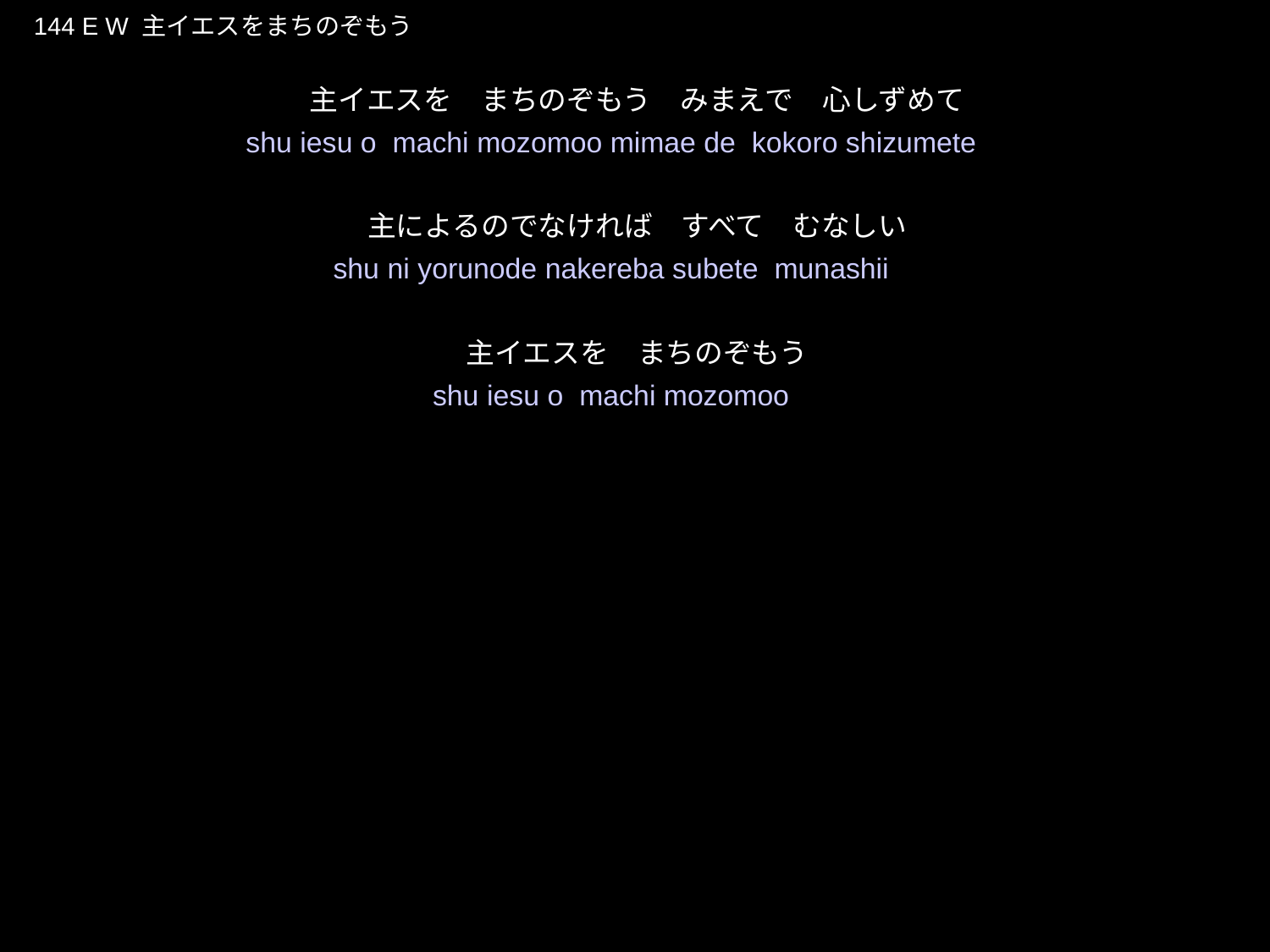

しゅいえすをまちのぞもう
★W
144 E W 主イエスをまちのぞもう
主イエスを　まちのぞもう　みまえで　心しずめて
主によるのでなければ　すべて　むなしい
主イエスを　まちのぞもう
★３
shu iesu o  machi mozomoo mimae de  kokoro shizumete
shu ni yorunode nakereba subete  munashii
shu iesu o  machi mozomoo